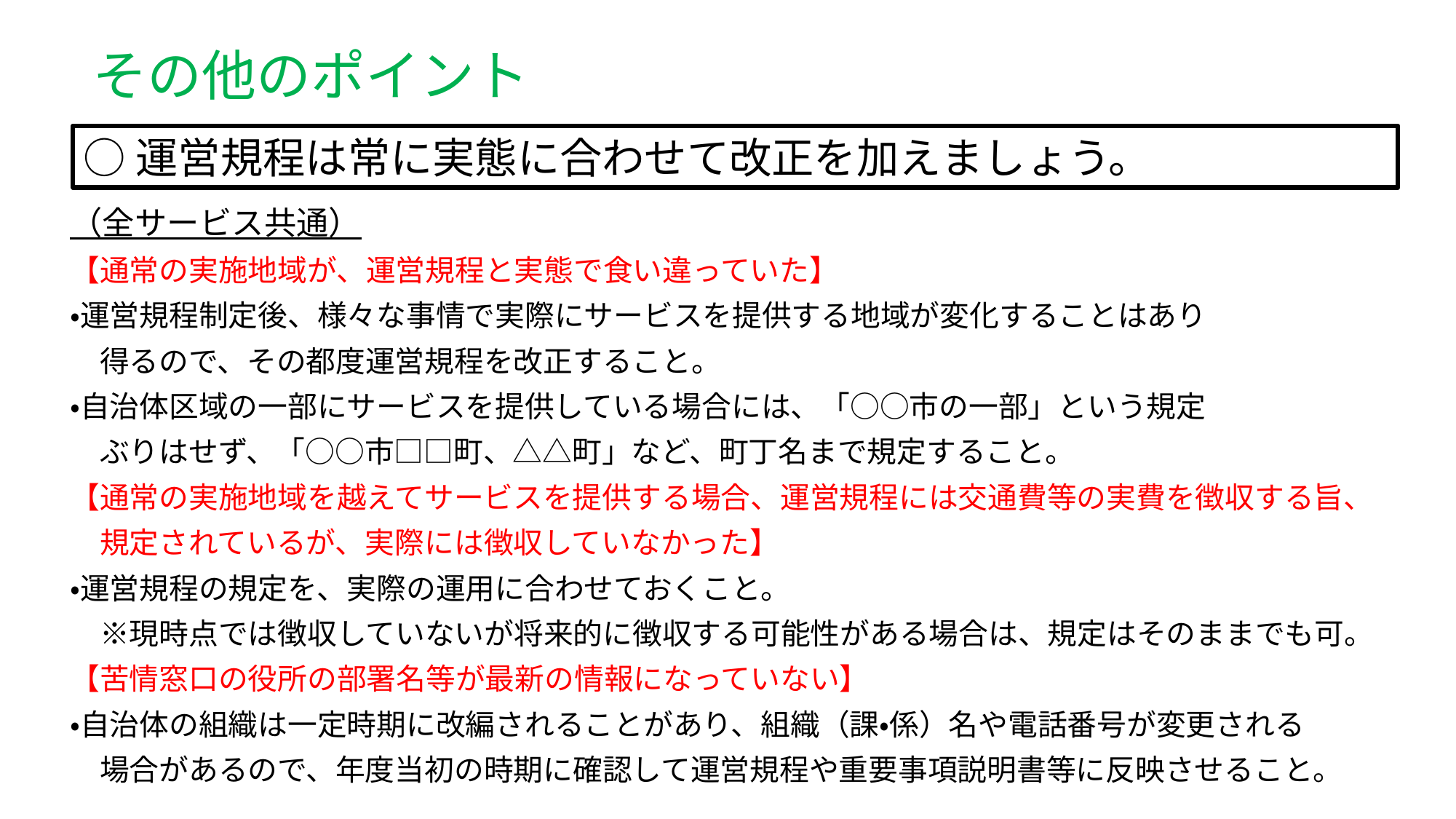

# その他のポイント
○運営規程は常に実態に合わせて改正を加えましょう。
（全サービス共通）
【通常の実施地域が、運営規程と実態で食い違っていた】
・運営規程制定後、様々な事情で実際にサービスを提供する地域が変化することはあり
　得るので、その都度運営規程を改正すること。
・自治体区域の一部にサービスを提供している場合には、「○○市の一部」という規定
　ぶりはせず、「○○市□□町、△△町」など、町丁名まで規定すること。
【通常の実施地域を越えてサービスを提供する場合、運営規程には交通費等の実費を徴収する旨、
　規定されているが、実際には徴収していなかった】
・運営規程の規定を、実際の運用に合わせておくこと。
　※現時点では徴収していないが将来的に徴収する可能性がある場合は、規定はそのままでも可。
【苦情窓口の役所の部署名等が最新の情報になっていない】
・自治体の組織は一定時期に改編されることがあり、組織（課・係）名や電話番号が変更される
　場合があるので、年度当初の時期に確認して運営規程や重要事項説明書等に反映させること。